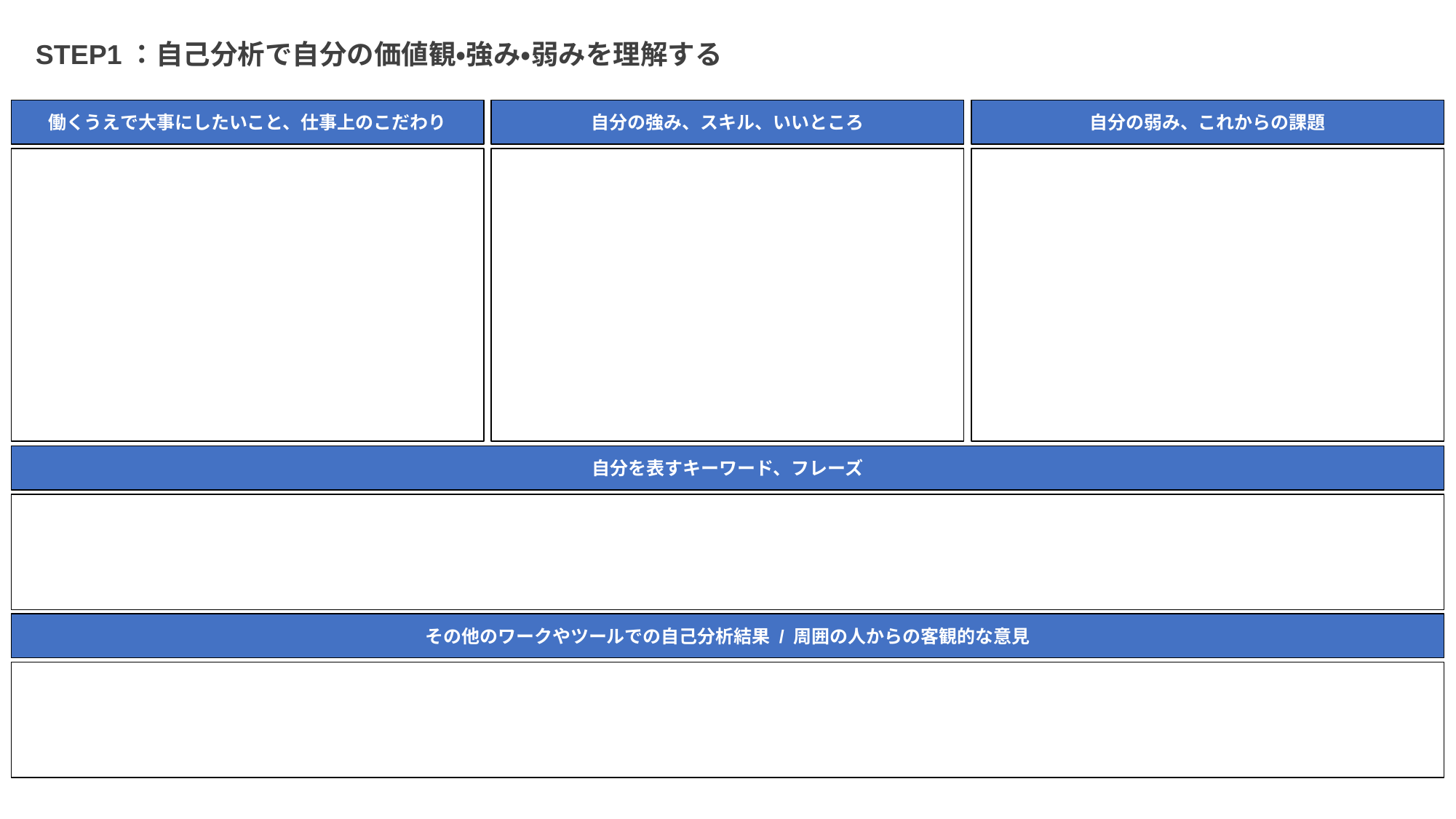

STEP1：自己分析で自分の価値観・強み・弱みを理解する
働くうえで大事にしたいこと、仕事上のこだわり
自分の強み、スキル、いいところ
自分の弱み、これからの課題

自分を表すキーワード、フレーズ

その他のワークやツールでの自己分析結果 / 周囲の人からの客観的な意見